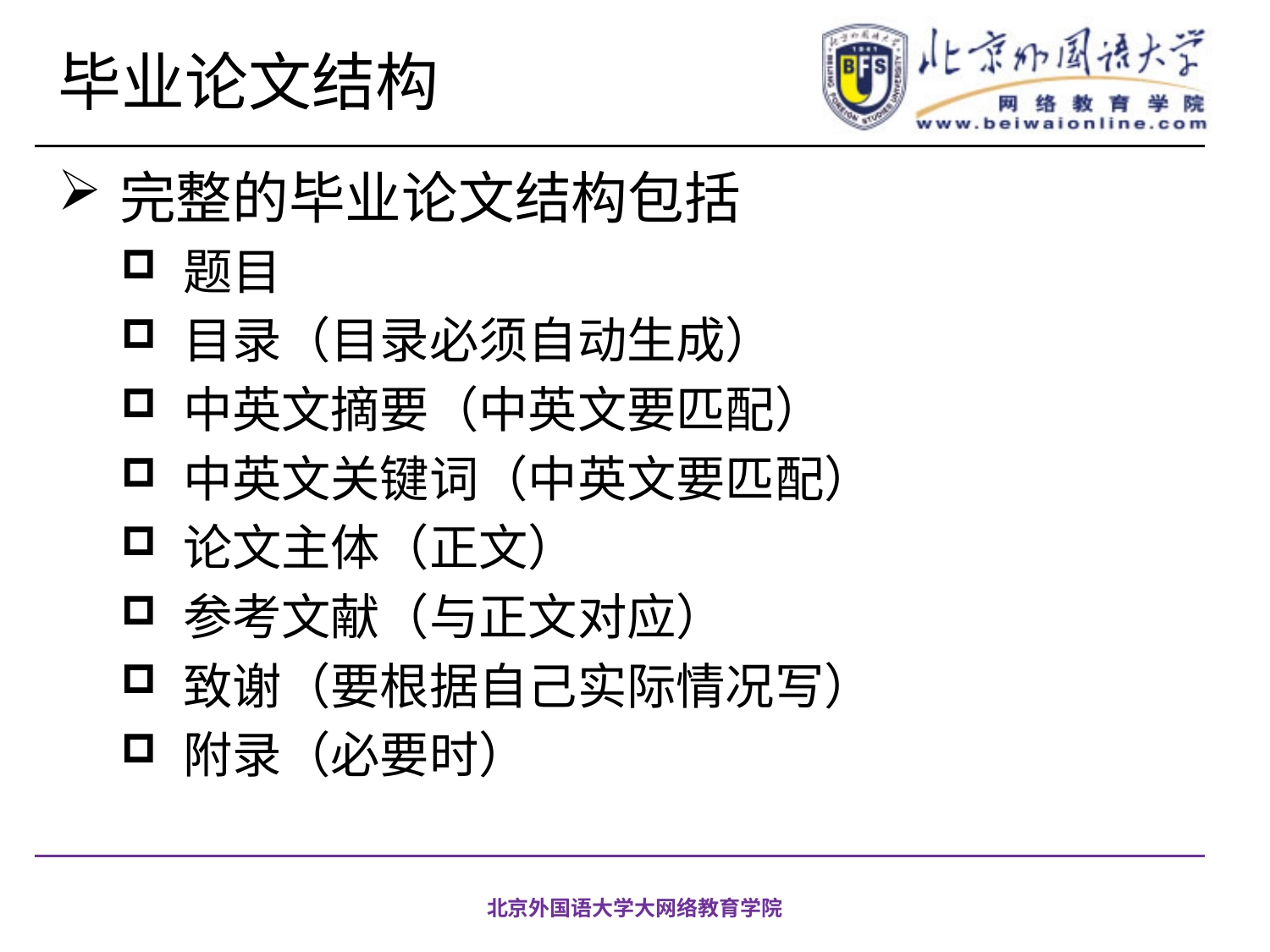

# 毕业论文结构
完整的毕业论文结构包括
题目
目录（目录必须自动生成）
中英文摘要（中英文要匹配）
中英文关键词（中英文要匹配）
论文主体（正文）
参考文献（与正文对应）
致谢（要根据自己实际情况写）
附录（必要时）

北京外国语大学大网络教育学院
45